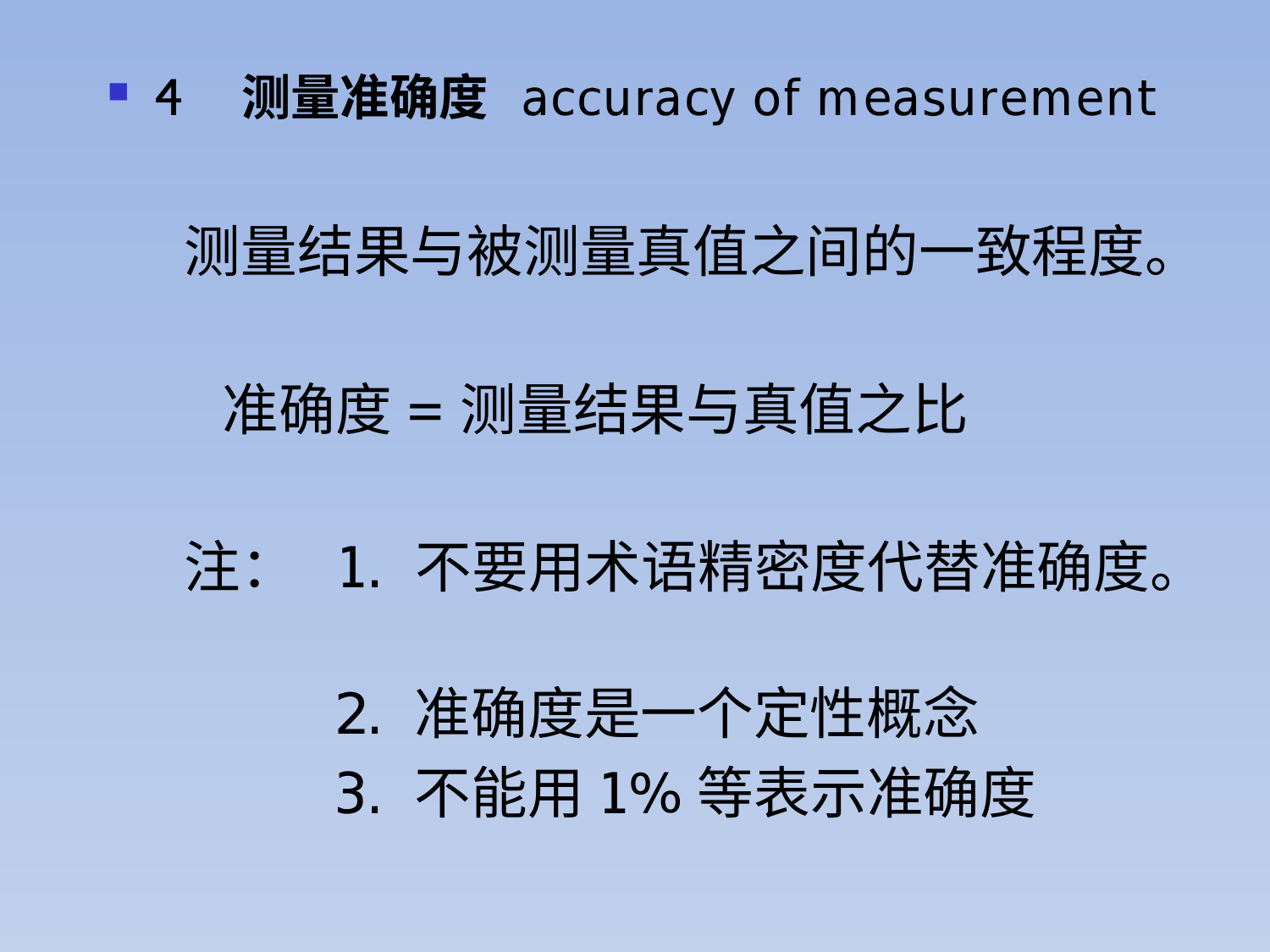

4   测量准确度  accuracy of measurement

     测量结果与被测量真值之间的一致程度。

        准确度=测量结果与真值之比

     注：  1. 不要用术语精密度代替准确度。
             2. 准确度是一个定性概念
             3. 不能用1%等表示准确度